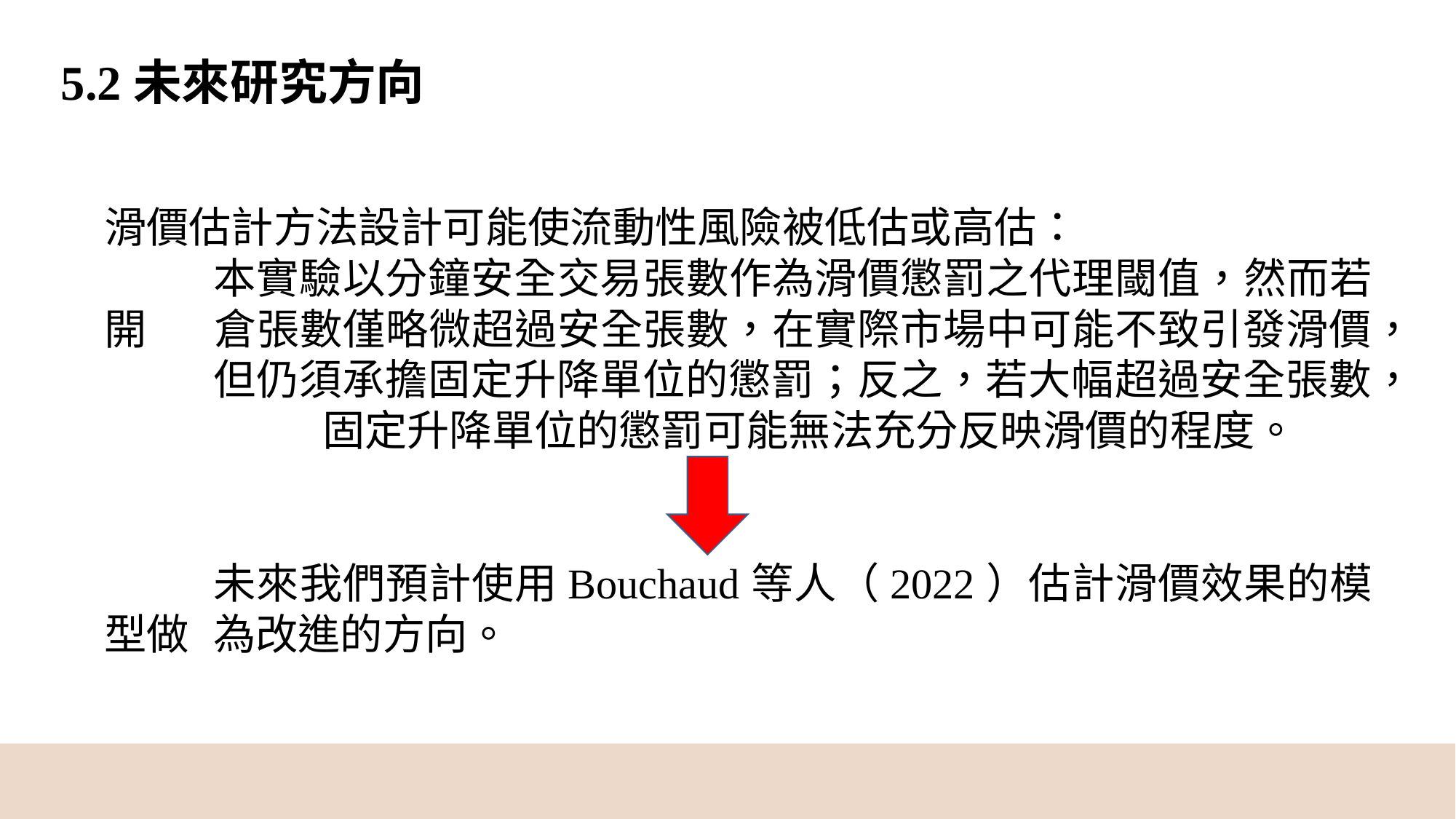

5.2未來研究方向
滑價估計方法設計可能使流動性風險被低估或高估：
	本實驗以分鐘安全交易張數作為滑價懲罰之代理閾值，然而若開	倉張數僅略微超過安全張數，在實際市場中可能不致引發滑價，	但仍須承擔固定升降單位的懲罰；反之，若大幅超過安全張數，		固定升降單位的懲罰可能無法充分反映滑價的程度。

	未來我們預計使用Bouchaud等人（2022）估計滑價效果的模型做	為改進的方向。